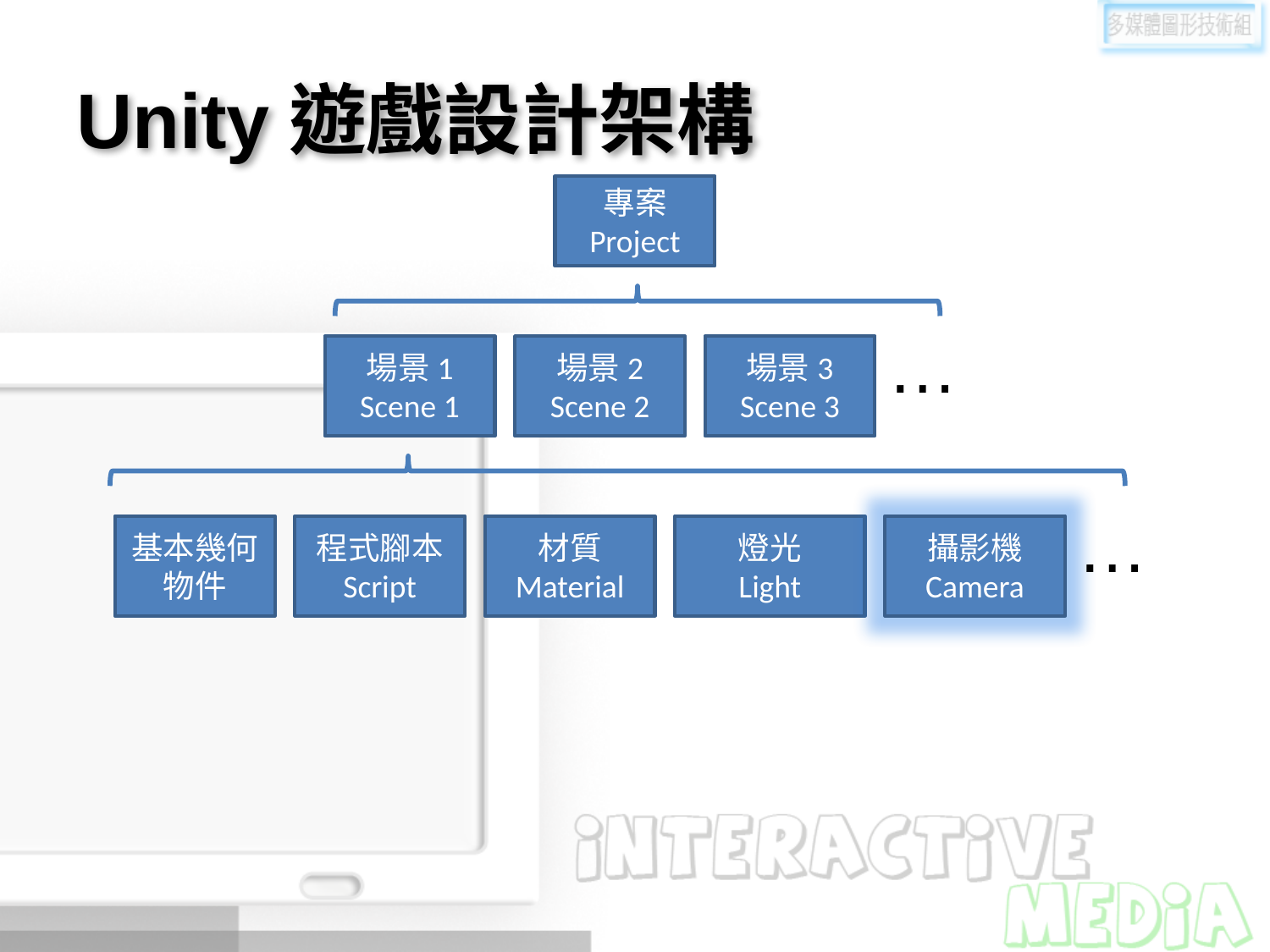

# Unity遊戲設計架構
專案
Project

…
場景1
Scene 1
場景2
Scene 2
場景3
Scene 3
…
基本幾何物件
程式腳本
Script
材質
Material
燈光
Light
攝影機
Camera